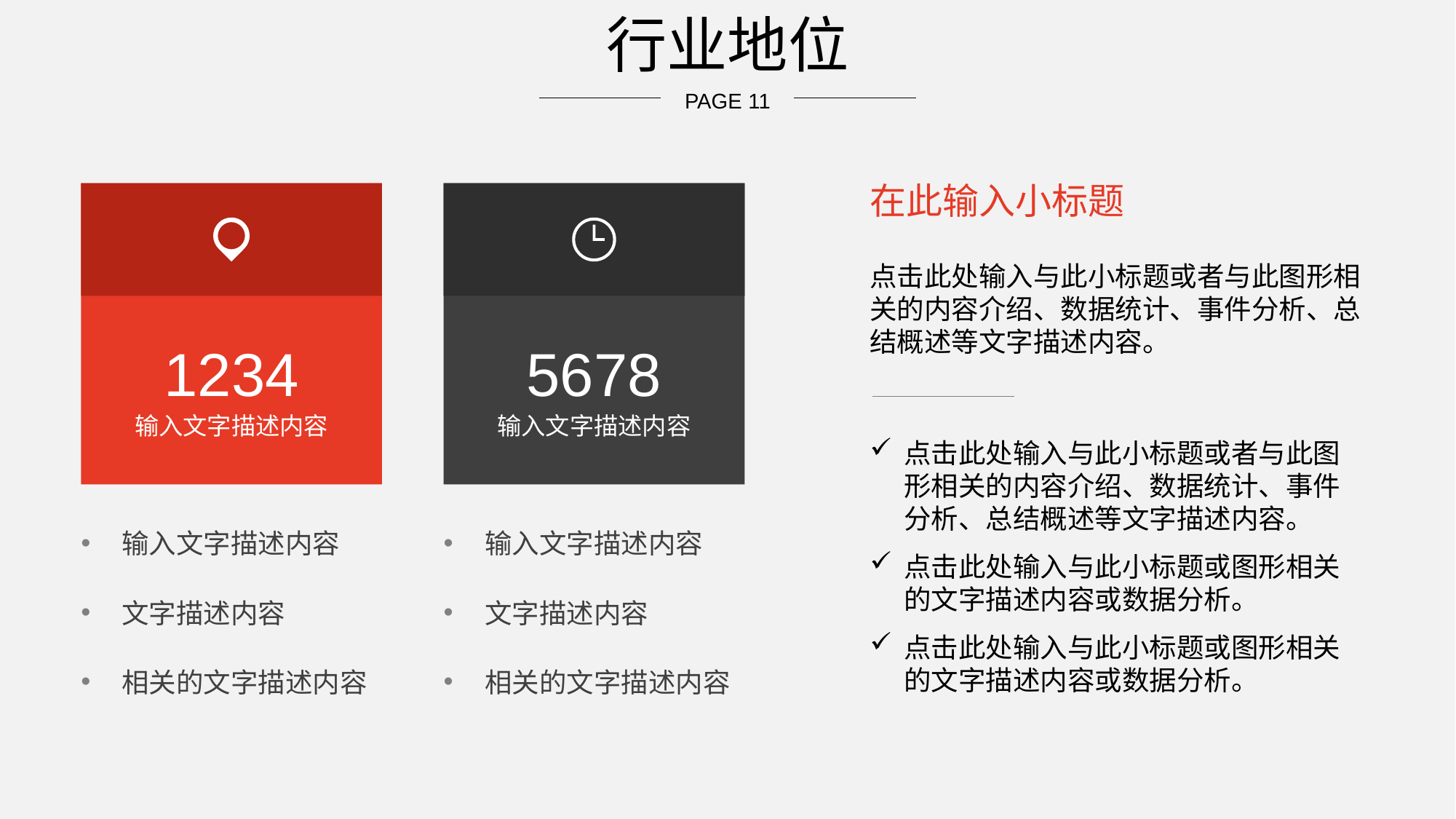

# 行业地位
在此输入小标题

点击此处输入与此小标题或者与此图形相关的内容介绍、数据统计、事件分析、总结概述等文字描述内容。
1234
5678
输入文字描述内容
输入文字描述内容
点击此处输入与此小标题或者与此图形相关的内容介绍、数据统计、事件分析、总结概述等文字描述内容。
点击此处输入与此小标题或图形相关的文字描述内容或数据分析。
点击此处输入与此小标题或图形相关的文字描述内容或数据分析。
输入文字描述内容
文字描述内容
相关的文字描述内容
输入文字描述内容
文字描述内容
相关的文字描述内容